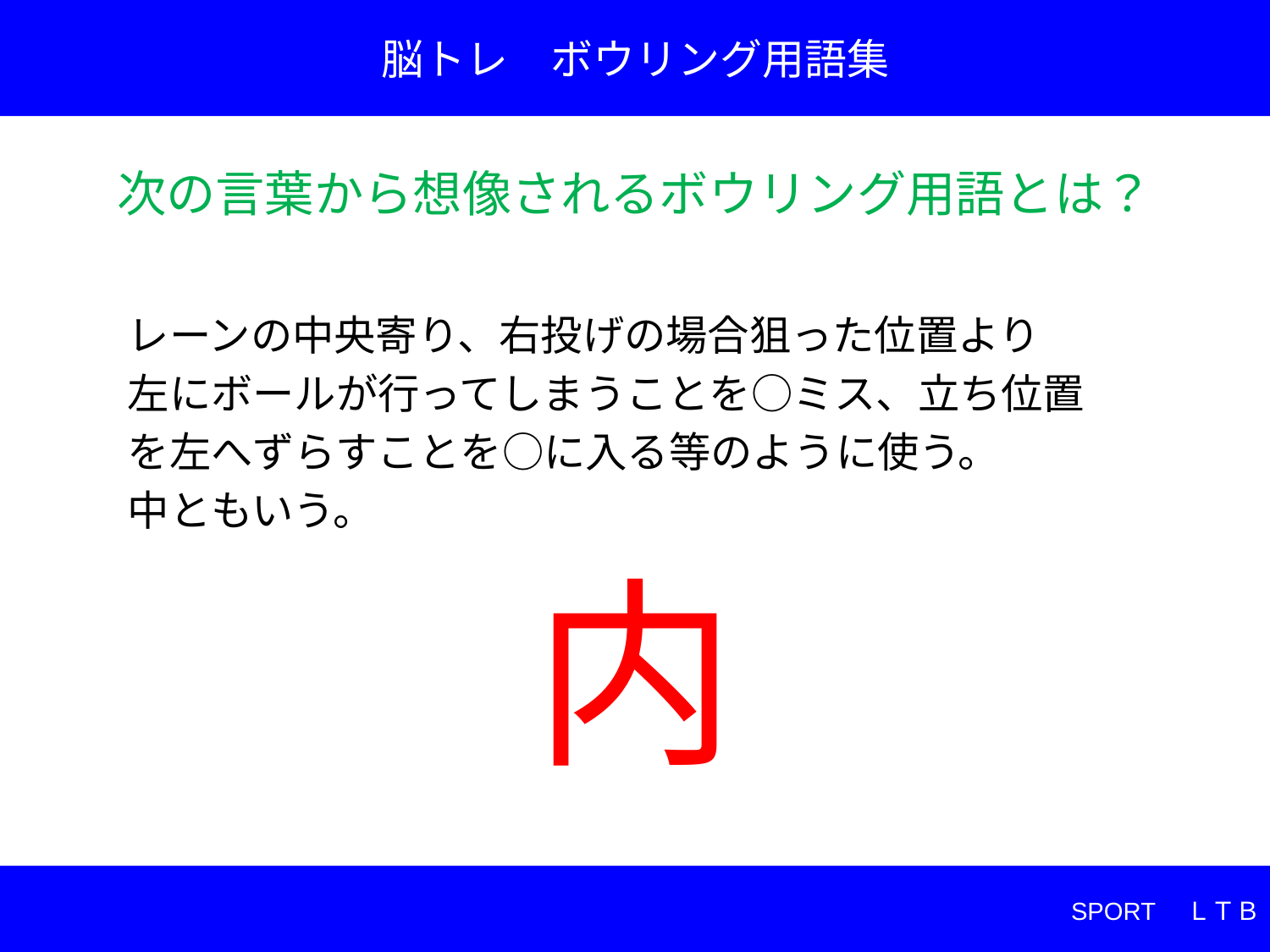

脳トレ　ボウリング用語集
次の言葉から想像されるボウリング用語とは？
レーンの中央寄り、右投げの場合狙った位置より
左にボールが行ってしまうことを○ミス、立ち位置
を左へずらすことを○に入る等のように使う。
中ともいう。
# 内
SPORT　ＬＴＢ